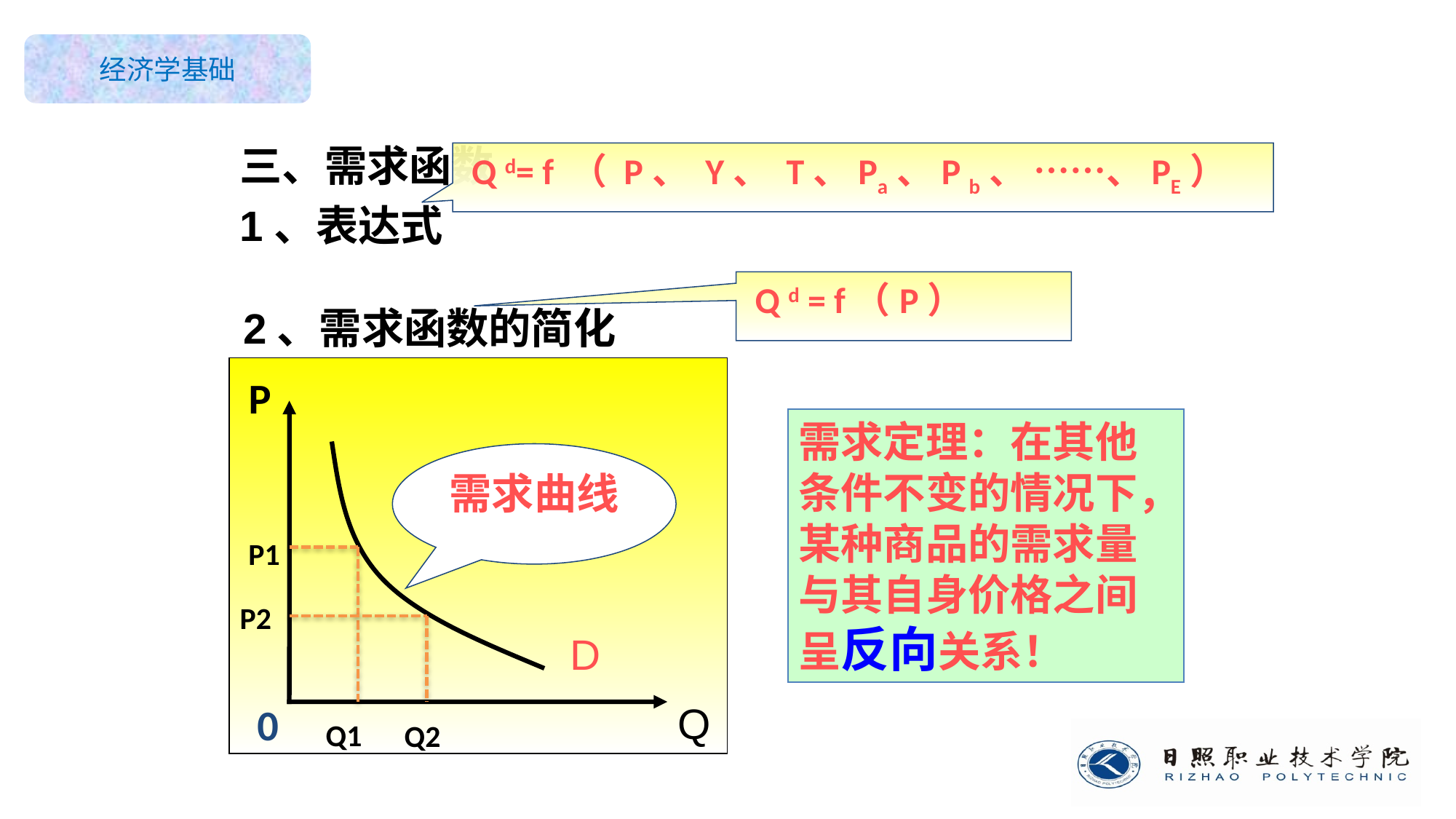

三、需求函数
1、表达式
 Q d= f （ P、 Y、 T、Pa、P b、 ……、PE）
 Q d = f（P）
 2、需求函数的简化

P

需求定理：在其他条件不变的情况下，某种商品的需求量与其自身价格之间呈反向关系！

需求曲线
P1
P2
D
Q
0
Q1
Q2